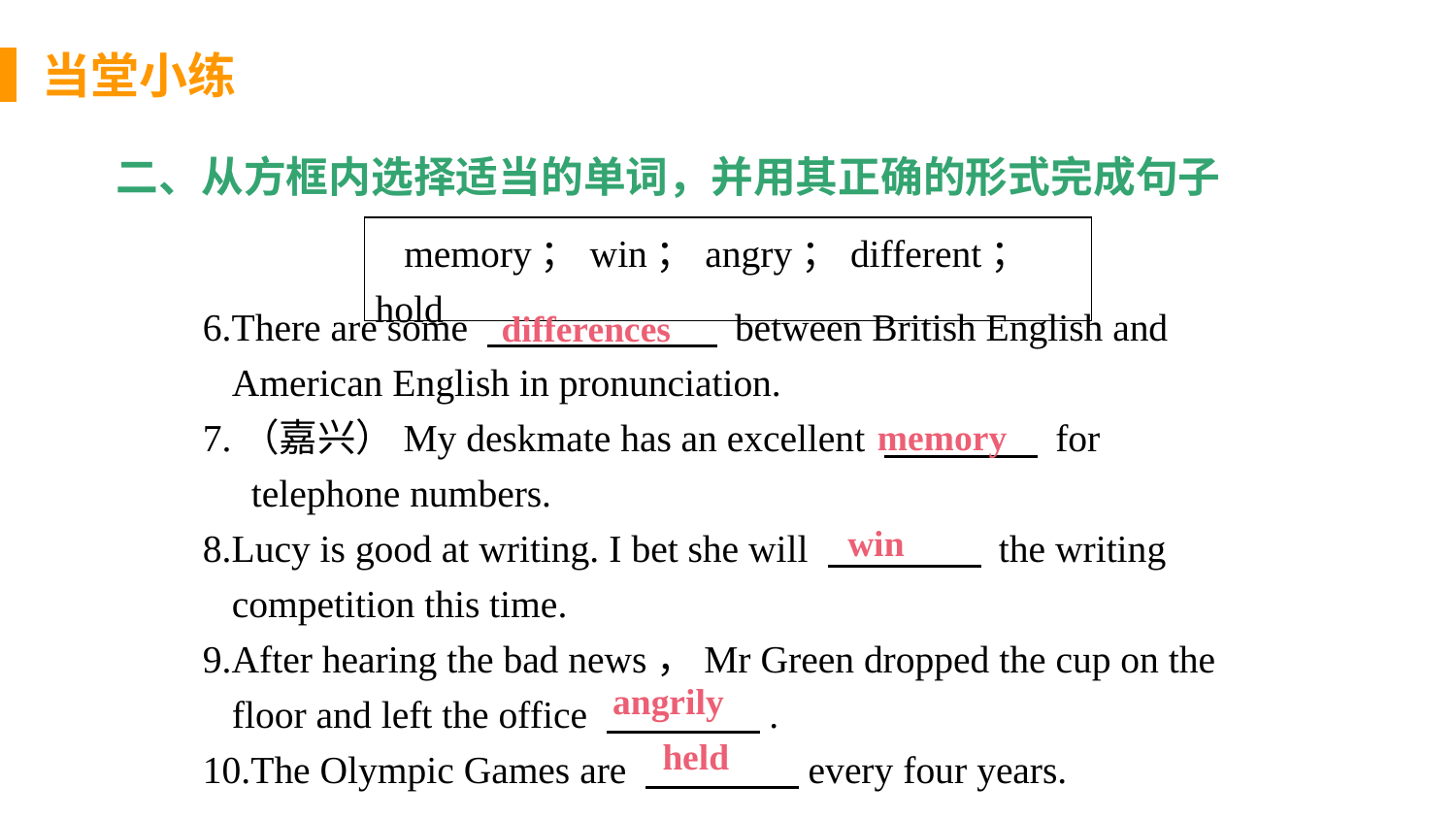

当堂小练

二、从方框内选择适当的单词，并用其正确的形式完成句子
| memory；win；angry；different；hold |
| --- |
6.There are some 　　　　　　 between British English and
   American English in pronunciation.
7.（嘉兴）My desk­mate has an excellent 　　　　 for
     telephone numbers.
8.Lucy is good at writing. I bet she will 　　　　 the writing
   competition this time.
9.After hearing the bad news，Mr Green dropped the cup on the
   floor and left the office 　　　　.
10.The Olympic Games are 　　　　every four years.
differences
memory
win
angrily
held